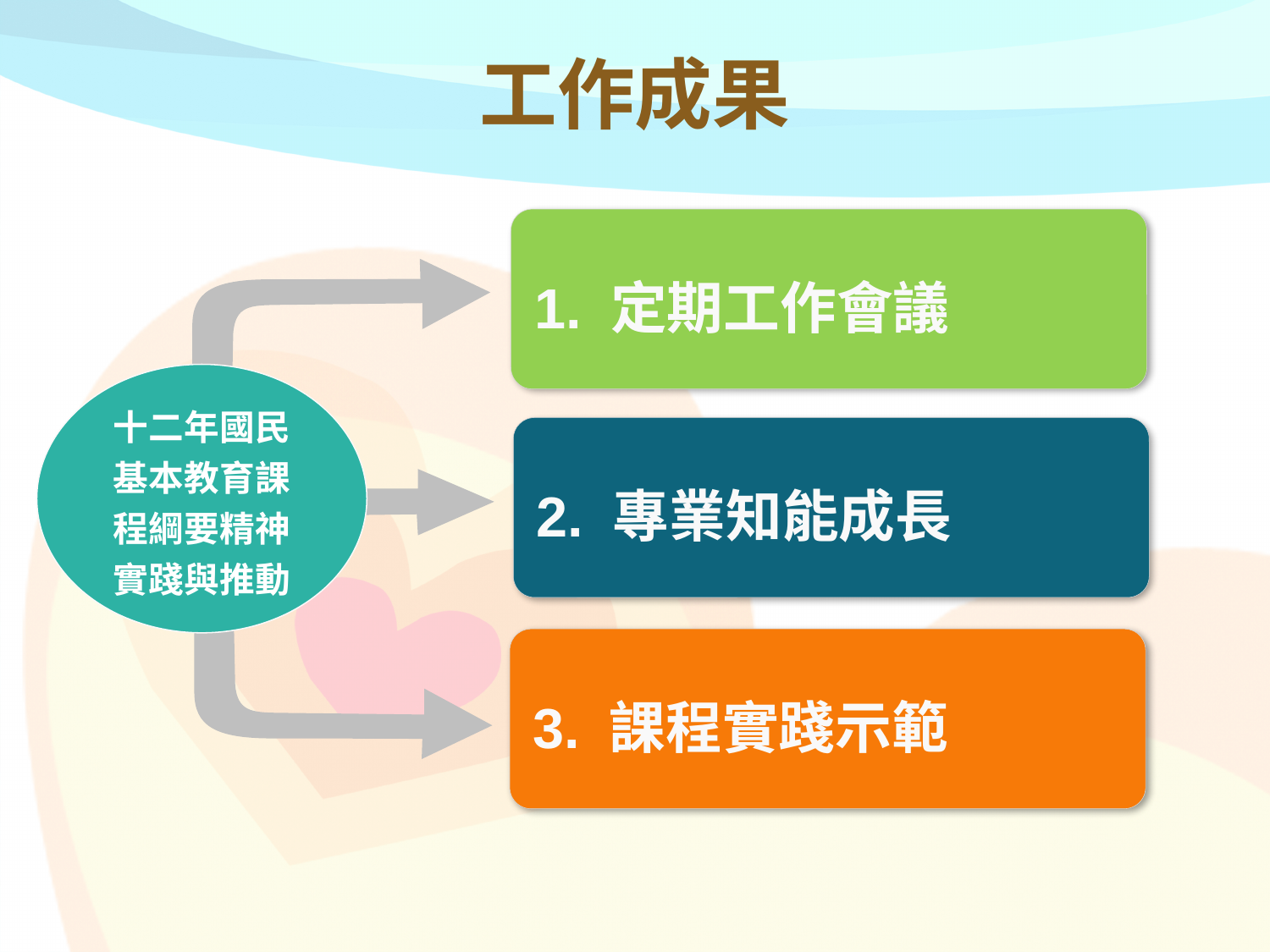

# 工作成果
1. 定期工作會議

十二年國民基本教育課程綱要精神實踐與推動
2. 專業知能成長

3. 課程實踐示範